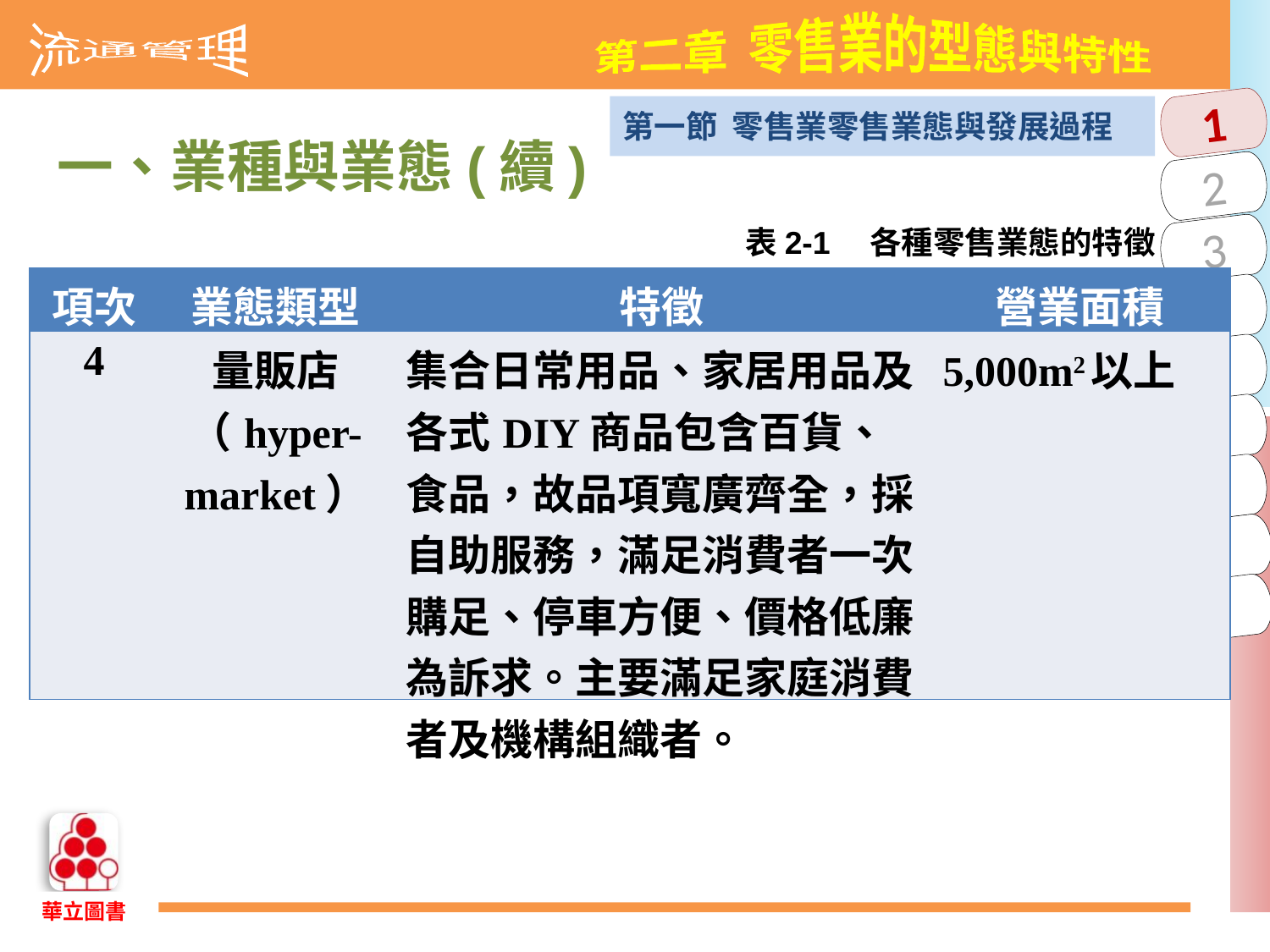

第一節  零售業零售業態與發展過程
一、業種與業態(續)

表2-1　各種零售業態的特徵
| 項次 | 業態類型 | 特徵 | 營業面積 |
| --- | --- | --- | --- |
| 4 | 量販店 （hyper-market） | 集合日常用品、家居用品及各式DIY商品包含百貨、食品，故品項寬廣齊全，採自助服務，滿足消費者一次購足、停車方便、價格低廉為訴求。主要滿足家庭消費者及機構組織者。 | 5,000m2以上 |